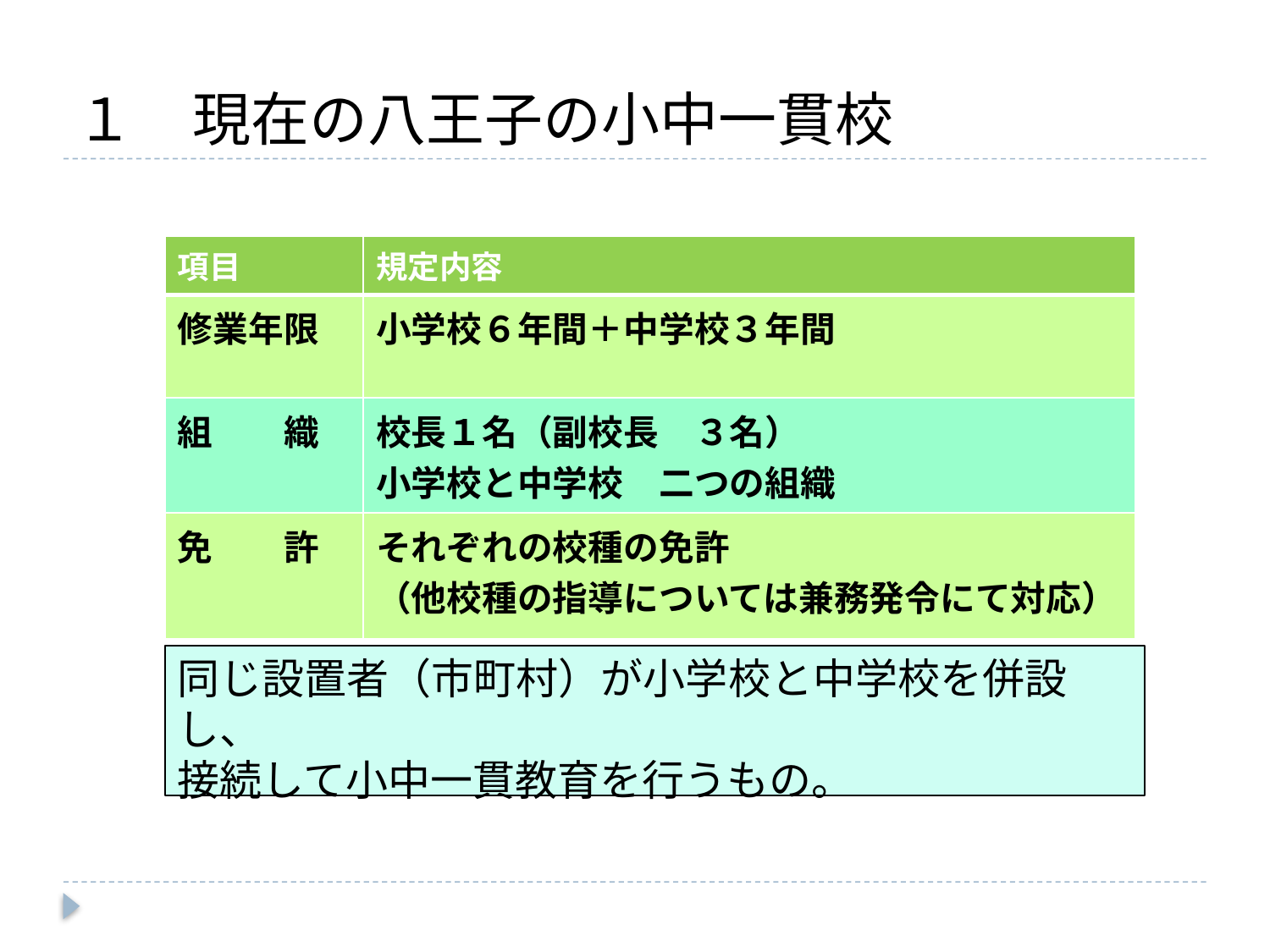

# １　現在の八王子の小中一貫校

| 項目 | 規定内容 |
| --- | --- |
| 修業年限 | 小学校６年間＋中学校３年間 |
| 組　　織 | 校長１名（副校長　３名） 小学校と中学校　二つの組織 |
| 免　　許 | それぞれの校種の免許 （他校種の指導については兼務発令にて対応） |
同じ設置者（市町村）が小学校と中学校を併設し、
接続して小中一貫教育を行うもの。